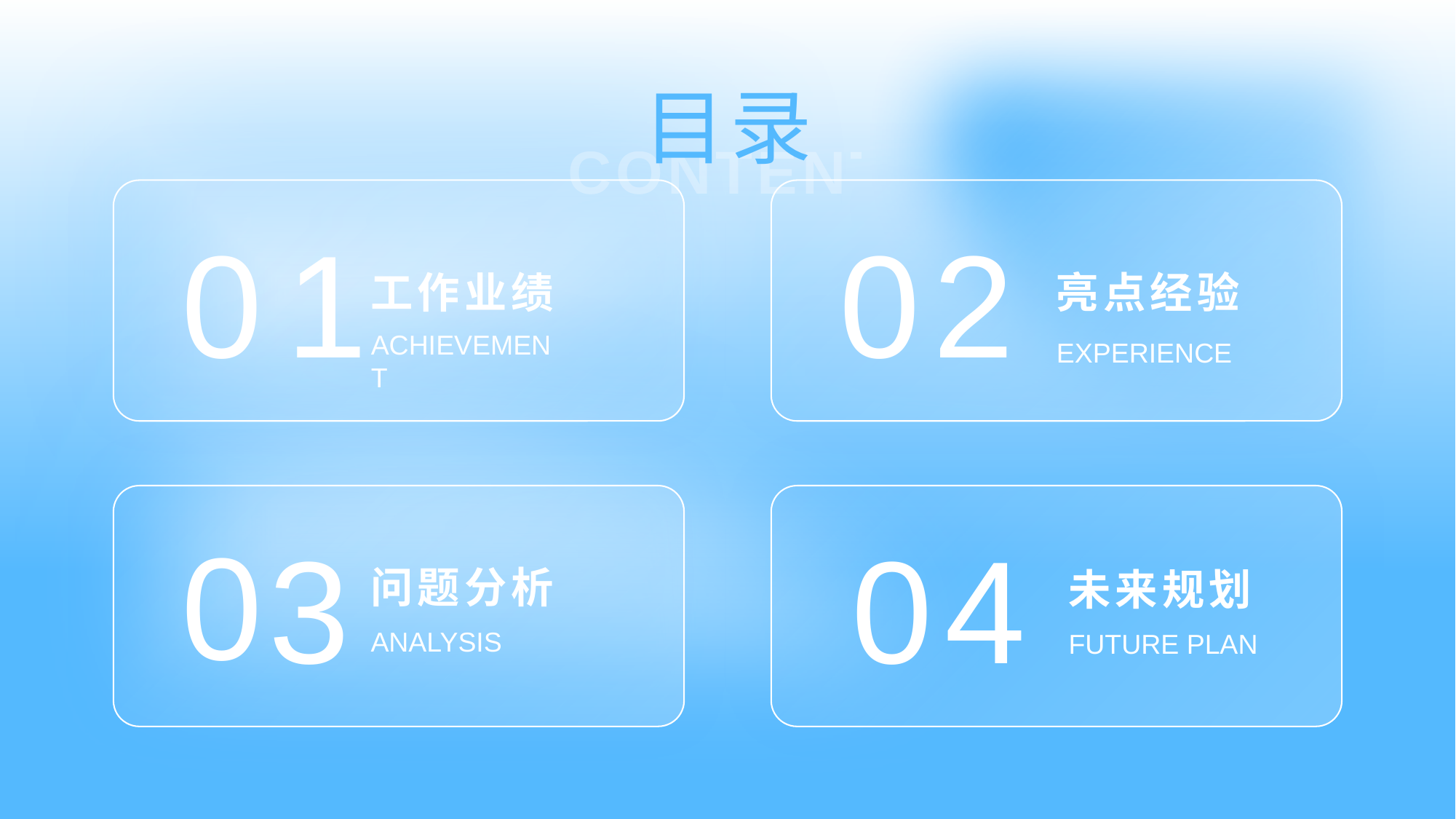

0
1
0
2
工作业绩
亮点经验
Achievement
Experience
0
3
0
4
问题分析
未来规划
Analysis
Future Plan